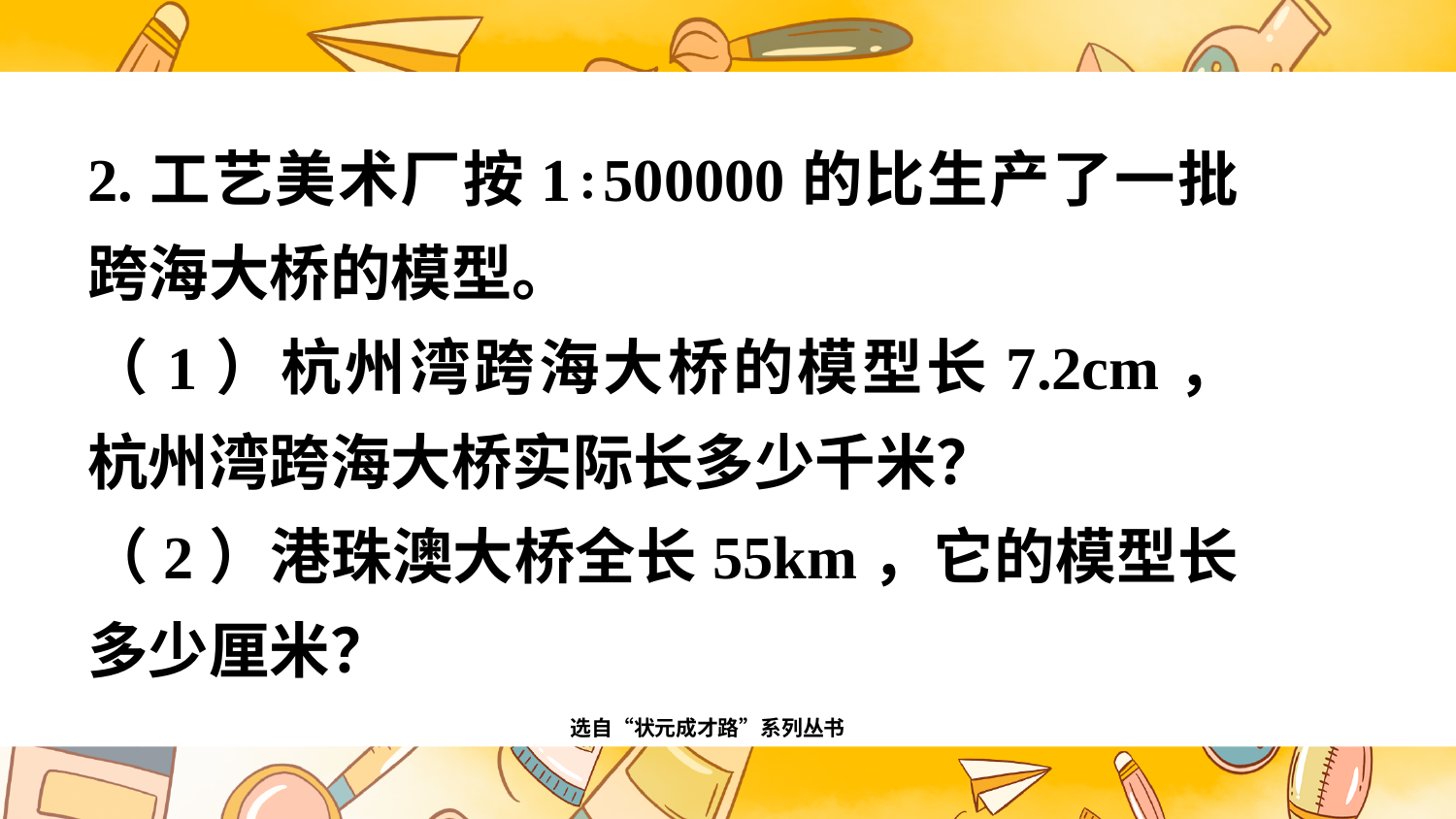

2.工艺美术厂按1∶500000的比生产了一批跨海大桥的模型。
（1）杭州湾跨海大桥的模型长7.2cm，杭州湾跨海大桥实际长多少千米？
（2）港珠澳大桥全长55km，它的模型长多少厘米？
选自“状元成才路”系列丛书